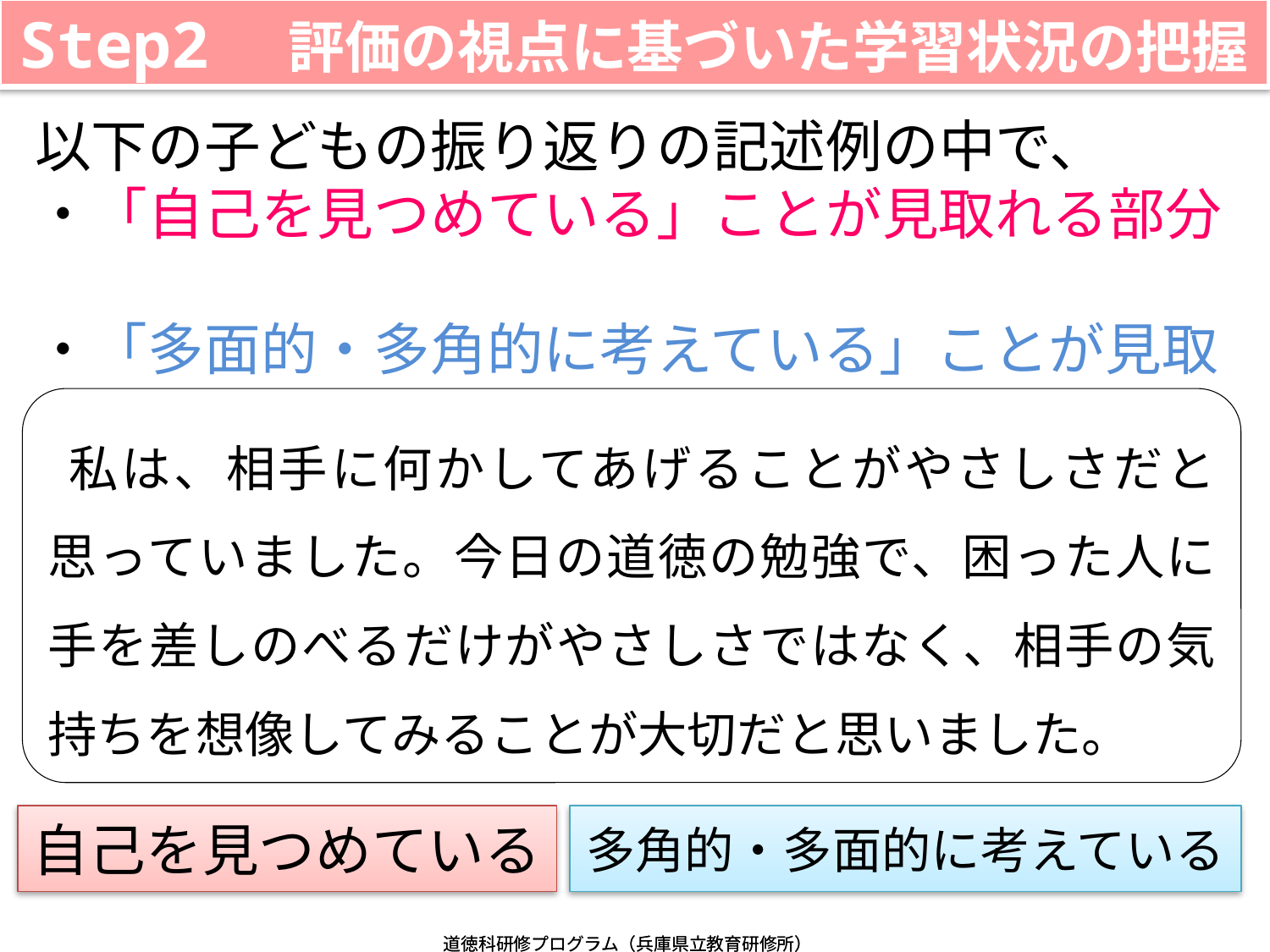

Step2　評価の視点に基づいた学習状況の把握
以下の子どもの振り返りの記述例の中で、
・「自己を見つめている」ことが見取れる部分
・「多面的・多角的に考えている」ことが見取
　れる部分

私は、相手に何かしてあげることがやさしさだと思っていました。今日の道徳の勉強で、困った人に手を差しのべるだけがやさしさではなく、相手の気持ちを想像してみることが大切だと思いました。
自己を見つめている
多角的・多面的に考えている
道徳科研修プログラム（兵庫県立教育研修所）